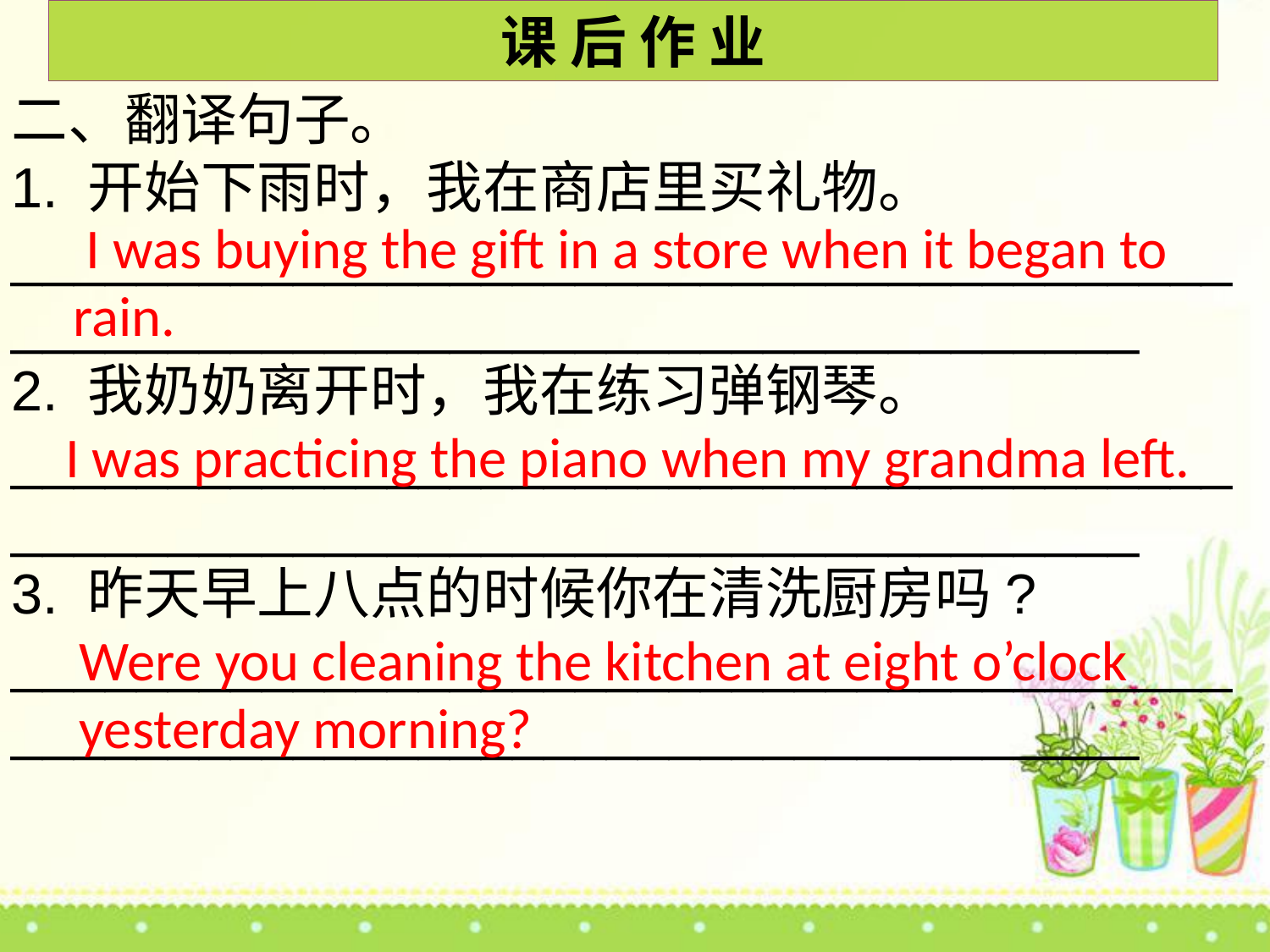

课 后 作 业
二、翻译句子。
1. 开始下雨时，我在商店里买礼物。
___________________________________________________________________________
2. 我奶奶离开时，我在练习弹钢琴。
___________________________________________________________________________
3. 昨天早上八点的时候你在清洗厨房吗?
___________________________________________________________________________
 I was buying the gift in a store when it began to rain.
I was practicing the piano when my grandma left.
Were you cleaning the kitchen at eight o’clock yesterday morning?